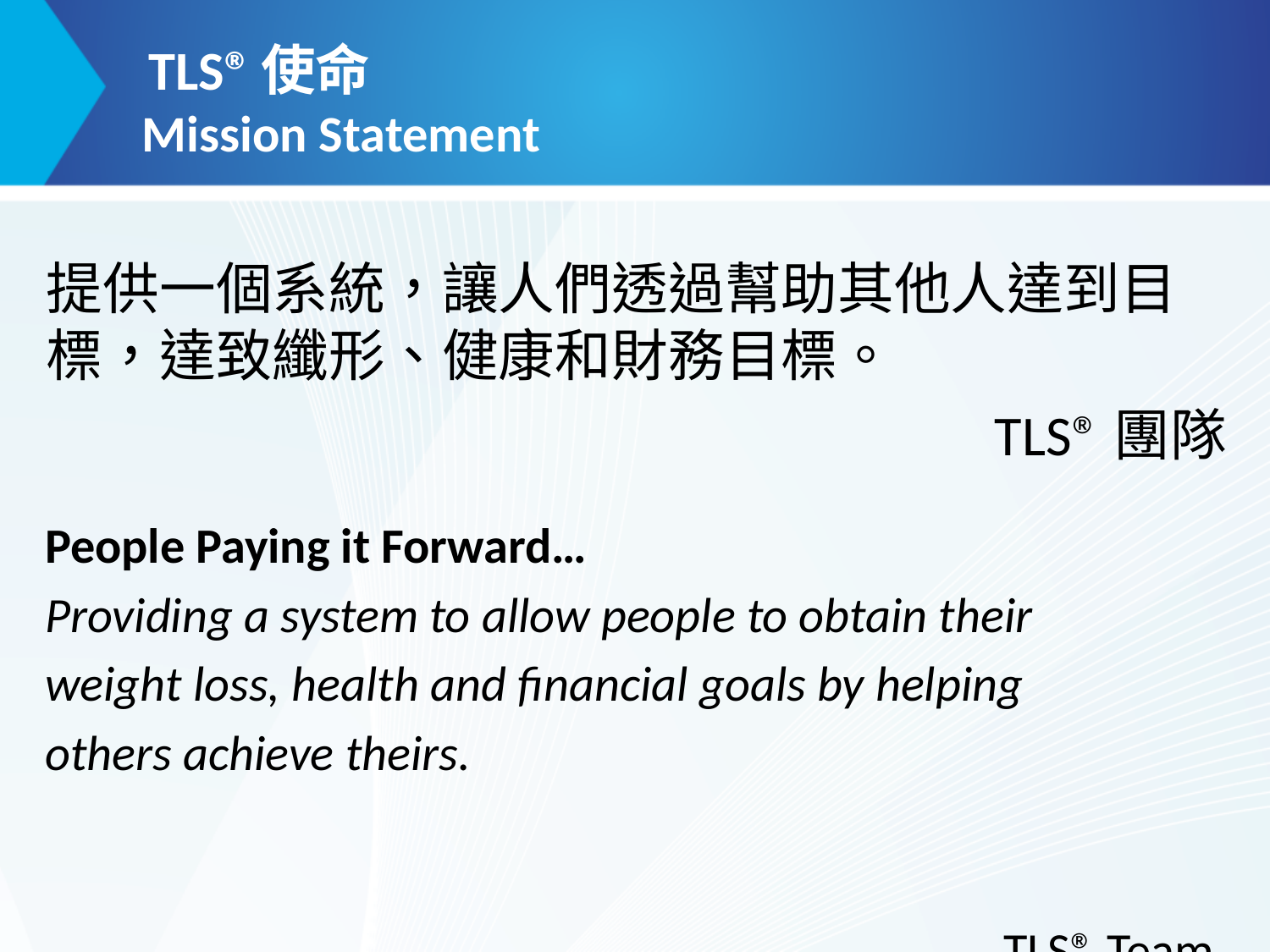

# TLS®使命 Mission Statement

提供一個系統，讓人們透過幫助其他人達到目標，達致纖形、健康和財務目標。
TLS®團隊
People Paying it Forward…
Providing a system to allow people to obtain their
weight loss, health and financial goals by helping
others achieve theirs.

													TLS® Team